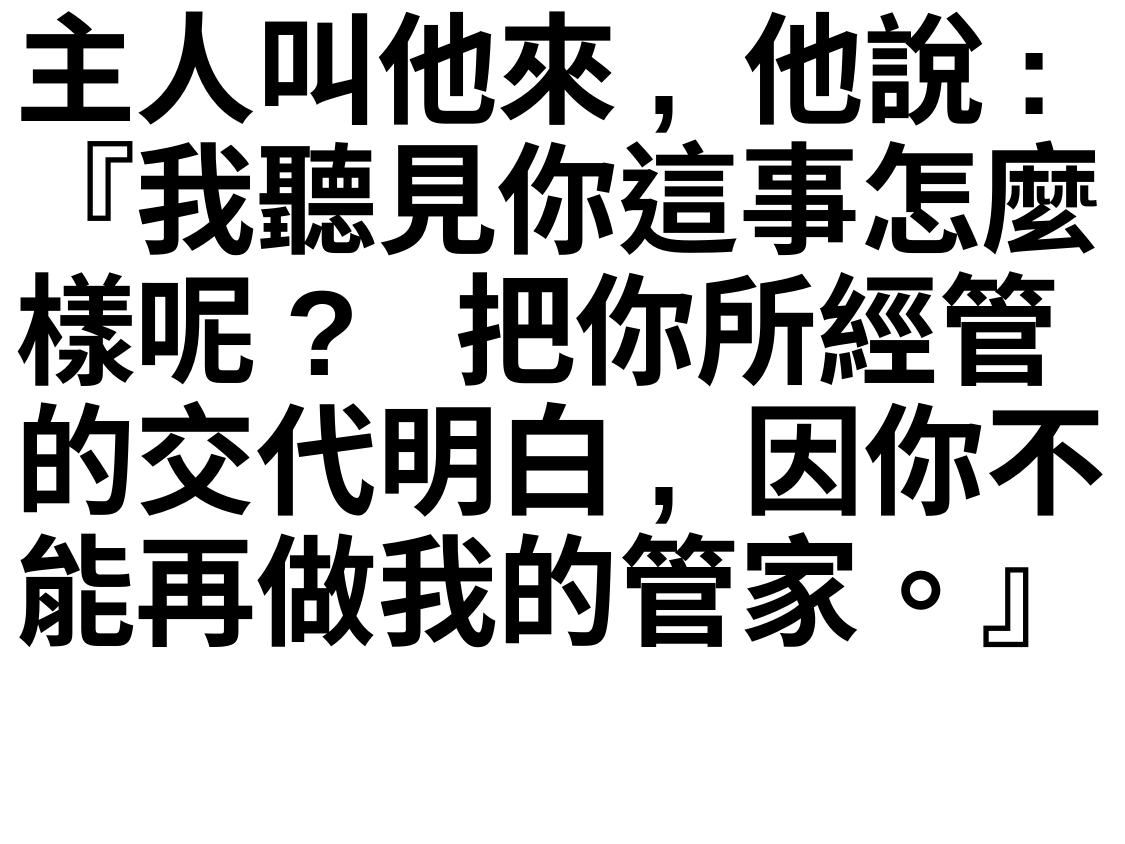

主人叫他來, 他說:『我聽見你這事怎麼樣呢?  把你所經管的交代明白, 因你不能再做我的管家。』